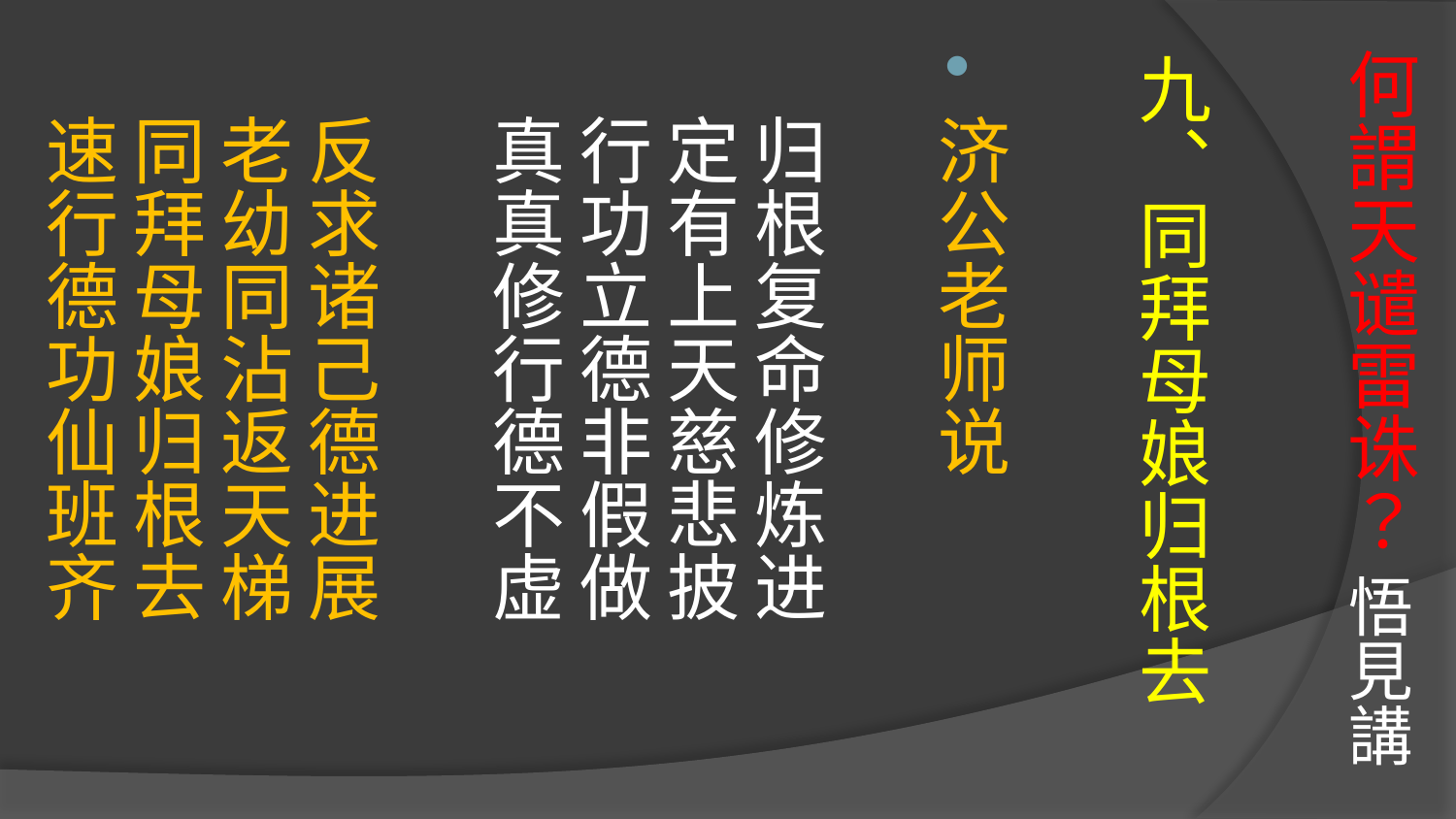

# 何謂天谴雷诛？ 悟見講
九、同拜母娘归根去
济公老师说
归根复命修炼进
定有上天慈悲披
行功立德非假做
真真修行德不虚
反求诸己德进展
老幼同沾返天梯
同拜母娘归根去
速行德功仙班齐